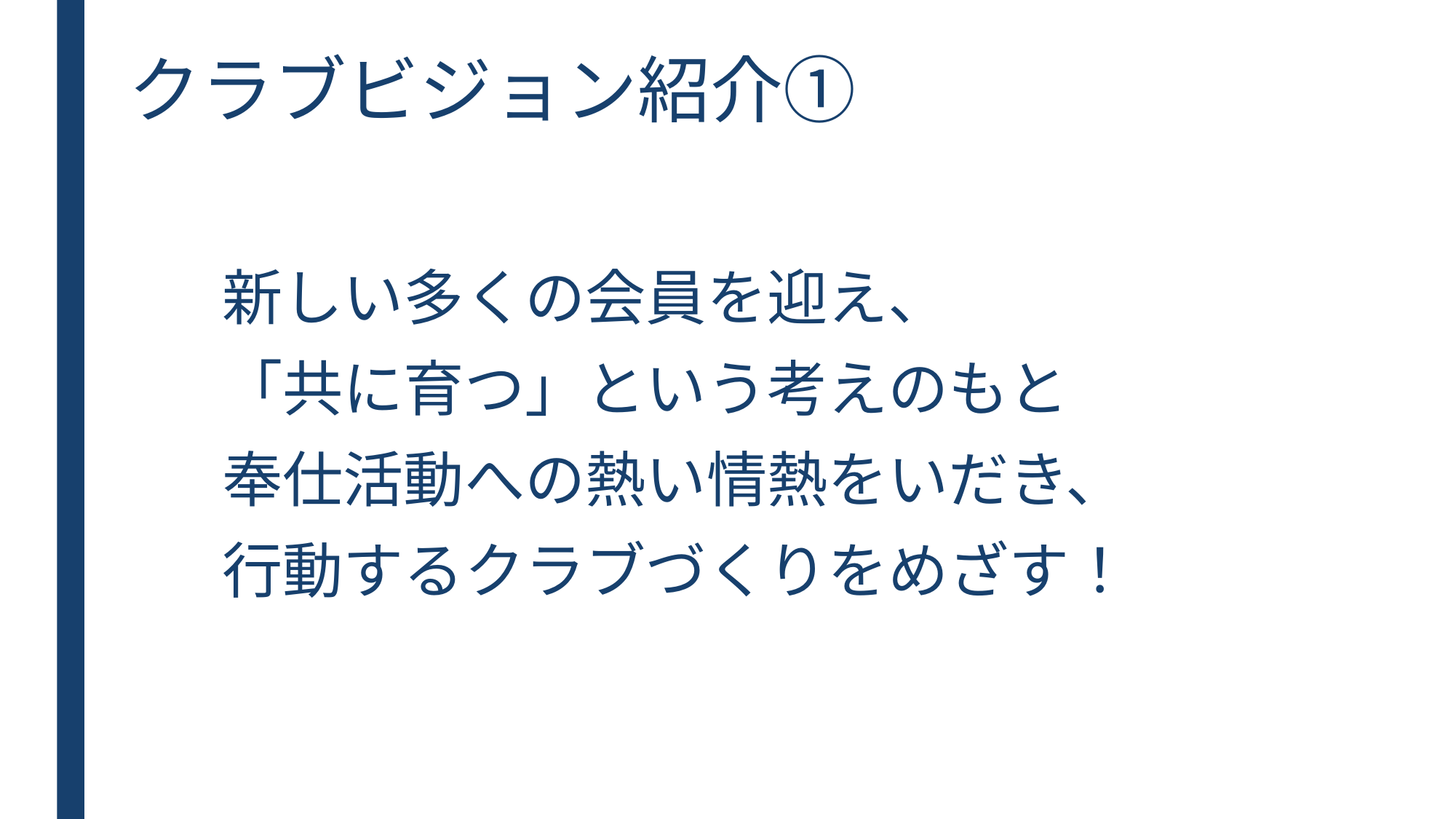

# クラブビジョン紹介①
新しい多くの会員を迎え、
「共に育つ」という考えのもと
奉仕活動への熱い情熱をいだき、
行動するクラブづくりをめざす！